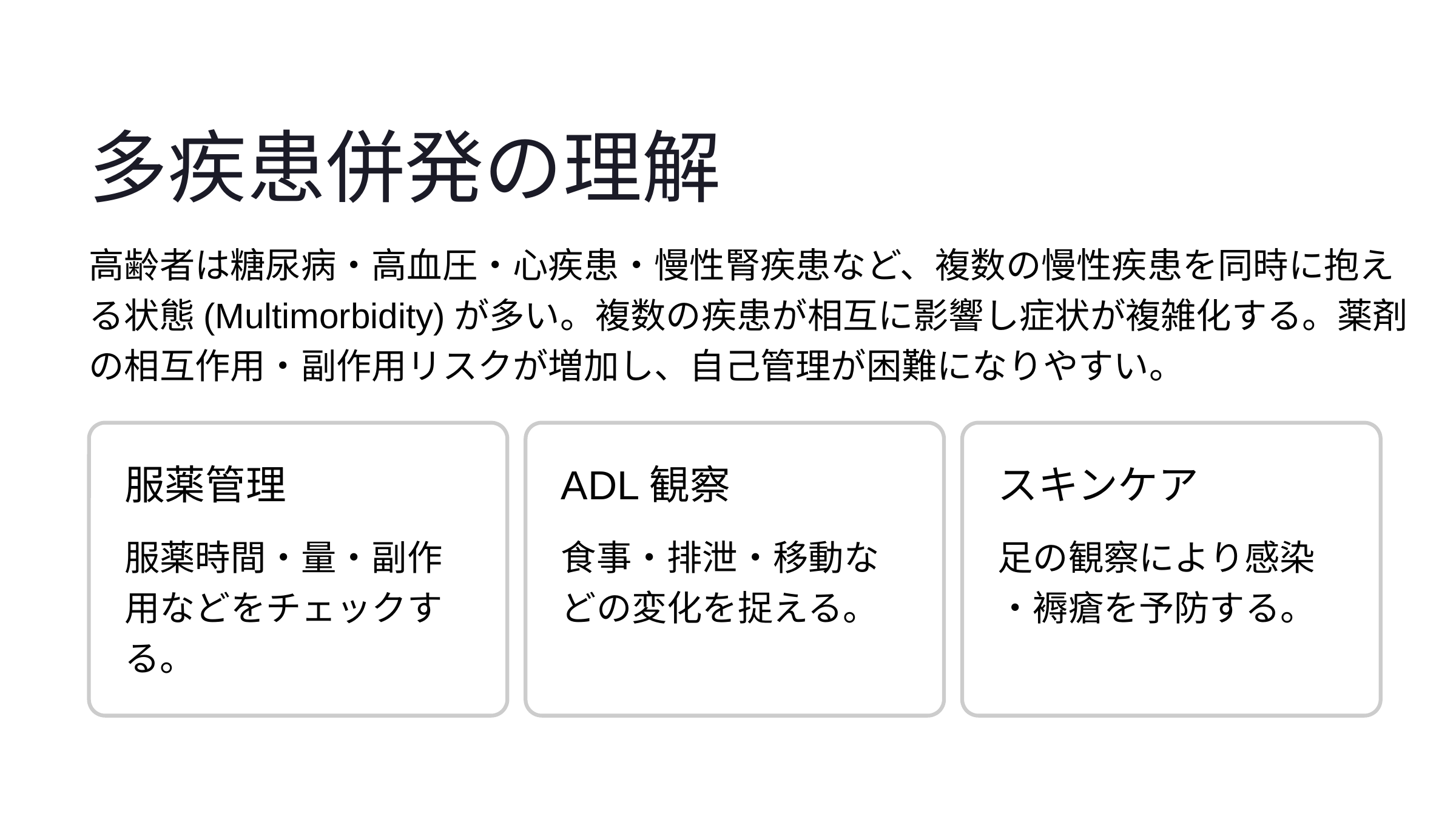

多疾患併発の理解
高齢者は糖尿病・高血圧・心疾患・慢性腎疾患など、複数の慢性疾患を同時に抱える状態(Multimorbidity)が多い。複数の疾患が相互に影響し症状が複雑化する。薬剤の相互作用・副作用リスクが増加し、自己管理が困難になりやすい。

服薬管理
ADL観察
スキンケア
服薬時間・量・副作用などをチェックする。
食事・排泄・移動などの変化を捉える。
足の観察により感染・褥瘡を予防する。